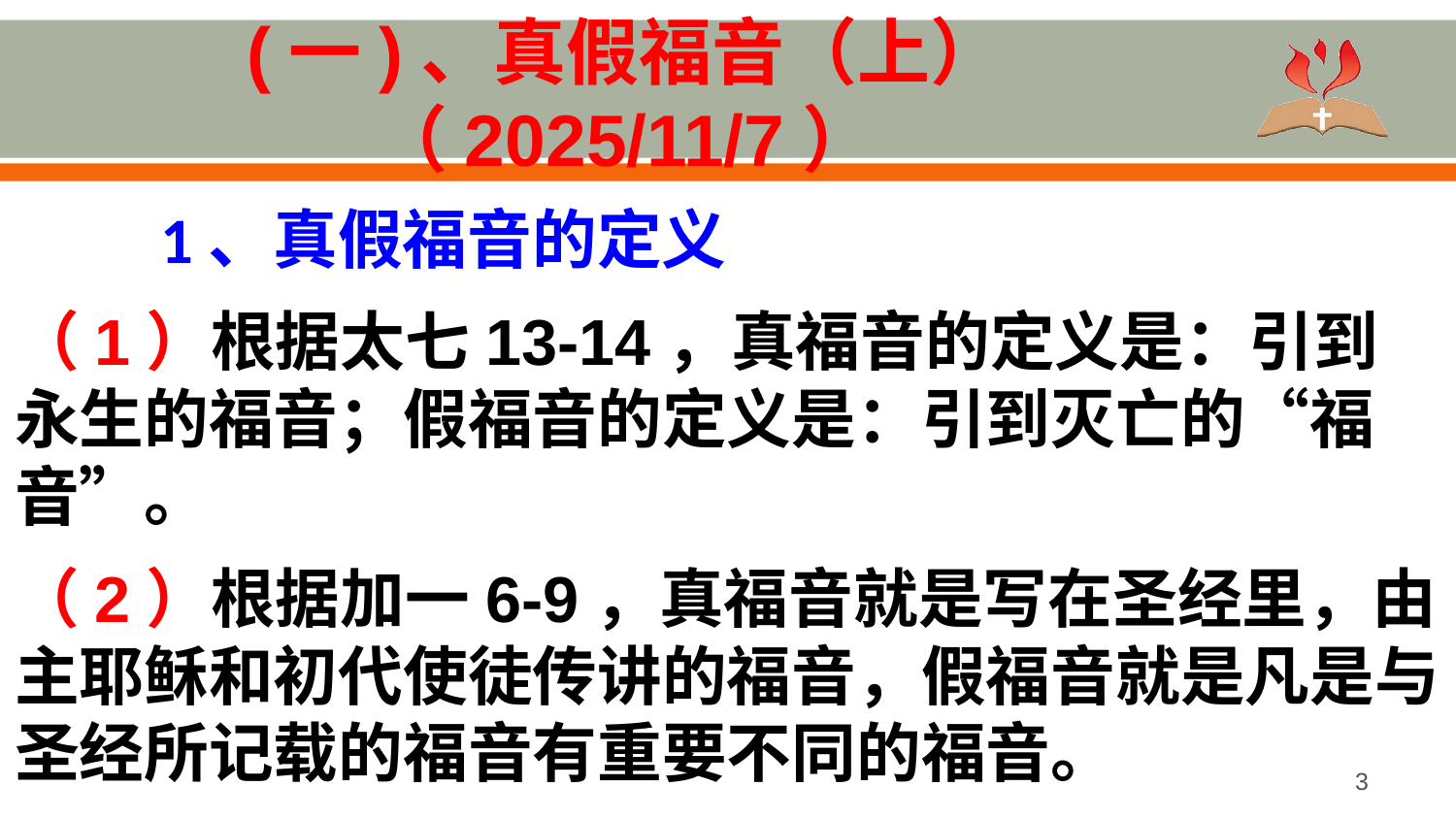

# (一)、真假福音（上）（2025/11/7）
	1、真假福音的定义
（1）根据太七13-14，真福音的定义是：引到永生的福音；假福音的定义是：引到灭亡的“福音”。
（2）根据加一6-9，真福音就是写在圣经里，由主耶稣和初代使徒传讲的福音，假福音就是凡是与圣经所记载的福音有重要不同的福音。

3